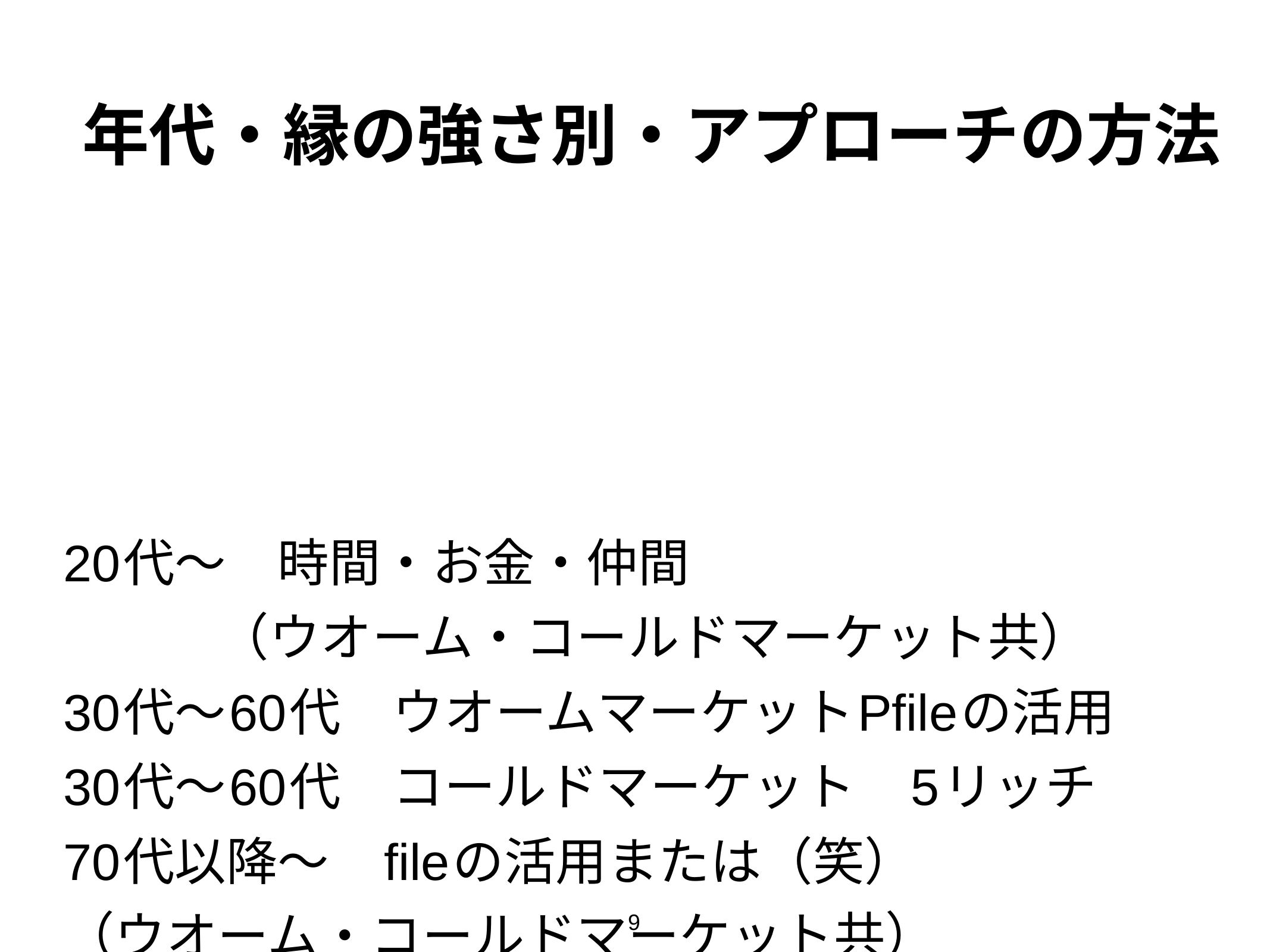

# 年代・縁の強さ別・アプローチの方法
20代～　時間・お金・仲間
　　　（ウオーム・コールドマーケット共）
30代～60代　ウオームマーケットPfileの活用
30代～60代　コールドマーケット　5リッチ
70代以降～　fileの活用または（笑）
（ウオーム・コールドマーケット共）

9